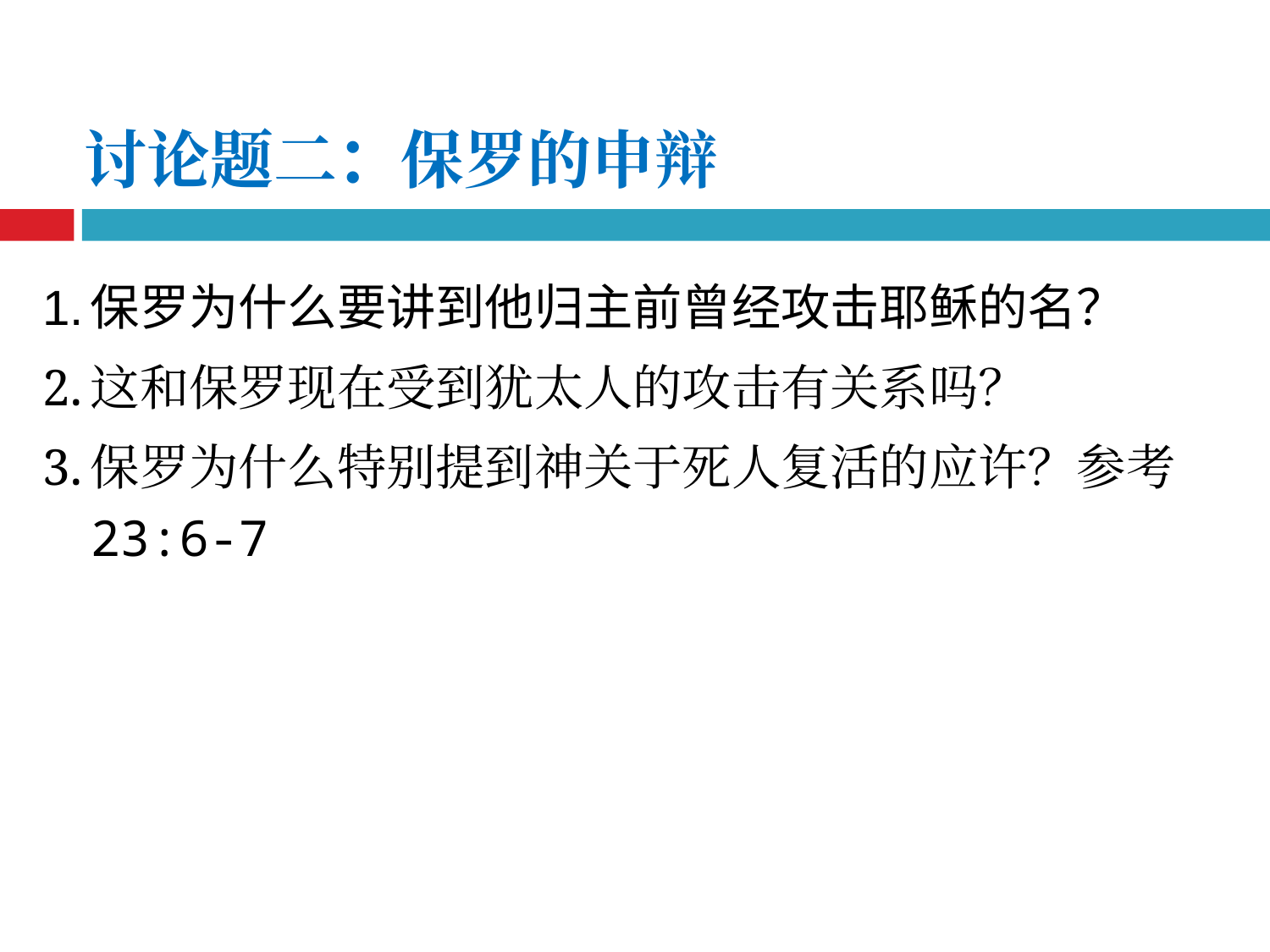

讨论题二：保罗的申辩
保罗为什么要讲到他归主前曾经攻击耶稣的名？
这和保罗现在受到犹太人的攻击有关系吗？
保罗为什么特别提到神关于死人复活的应许？参考23:6-7